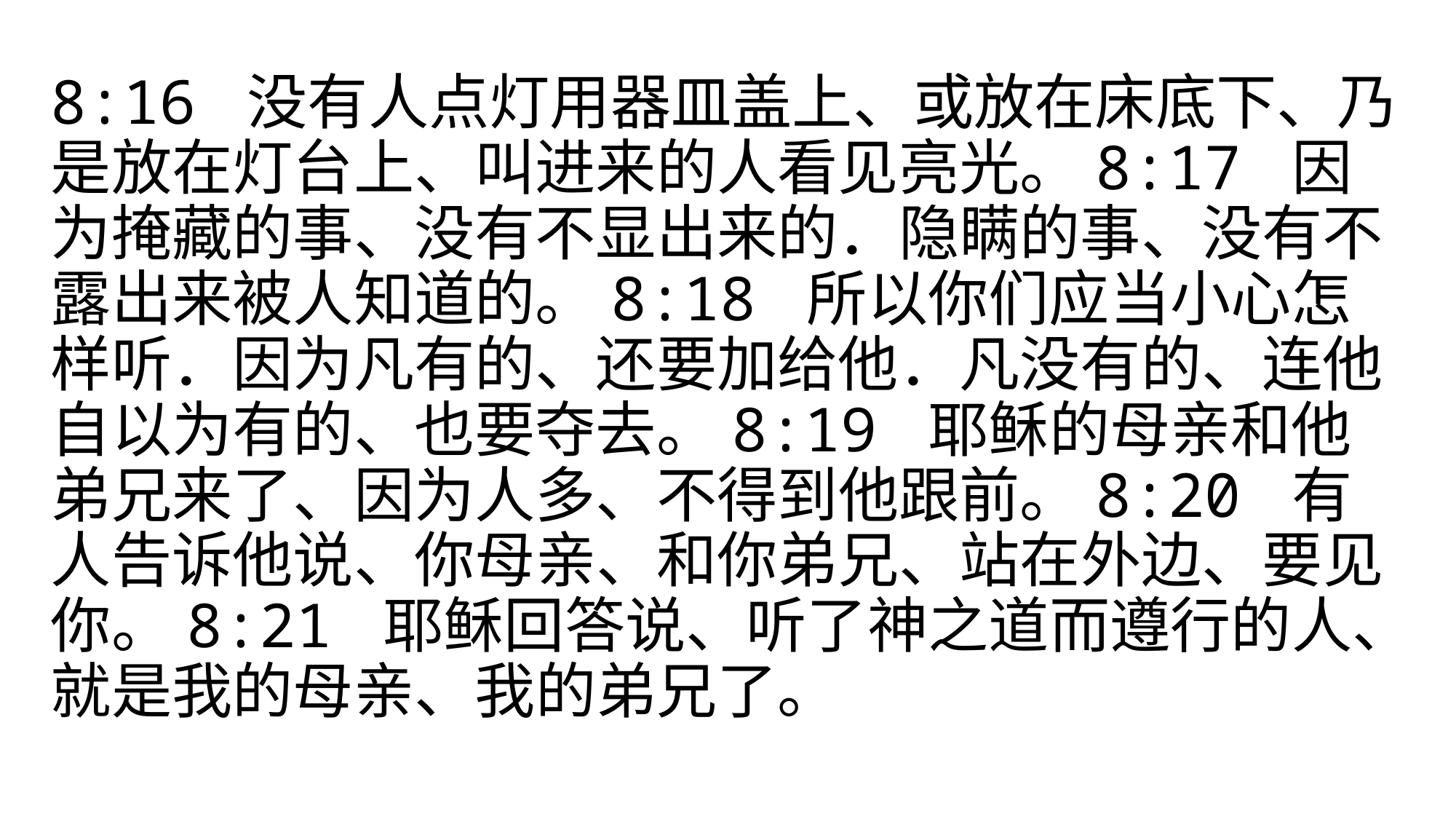

#
8:16 没有人点灯用器皿盖上、或放在床底下、乃是放在灯台上、叫进来的人看见亮光。8:17 因为掩藏的事、没有不显出来的．隐瞒的事、没有不露出来被人知道的。8:18 所以你们应当小心怎样听．因为凡有的、还要加给他．凡没有的、连他自以为有的、也要夺去。8:19 耶稣的母亲和他弟兄来了、因为人多、不得到他跟前。8:20 有人告诉他说、你母亲、和你弟兄、站在外边、要见你。8:21 耶稣回答说、听了神之道而遵行的人、就是我的母亲、我的弟兄了。